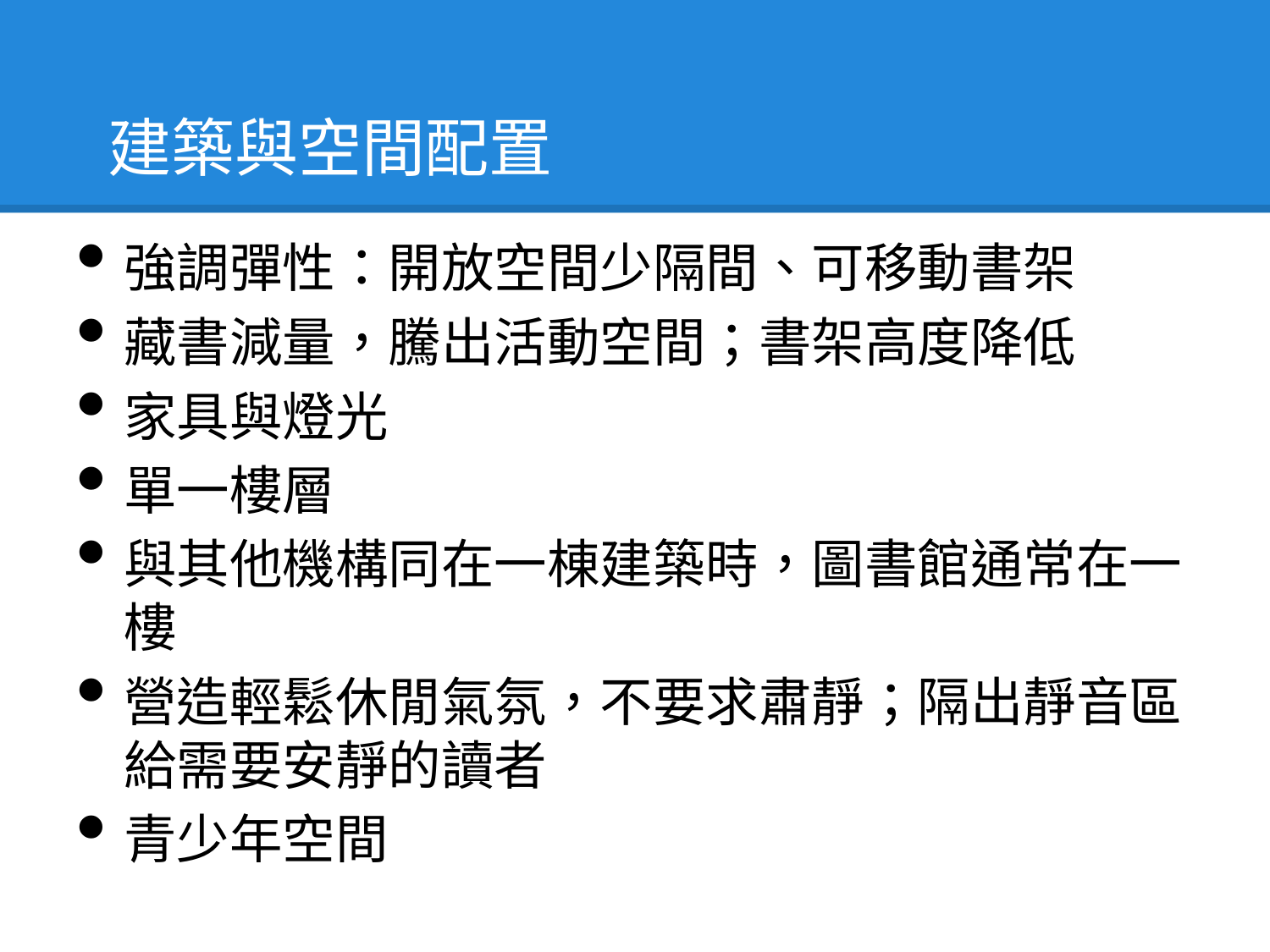

# 建築與空間配置
強調彈性：開放空間少隔間、可移動書架
藏書減量，騰出活動空間；書架高度降低
家具與燈光
單一樓層
與其他機構同在一棟建築時，圖書館通常在一樓
營造輕鬆休閒氣氛，不要求肅靜；隔出靜音區給需要安靜的讀者
青少年空間